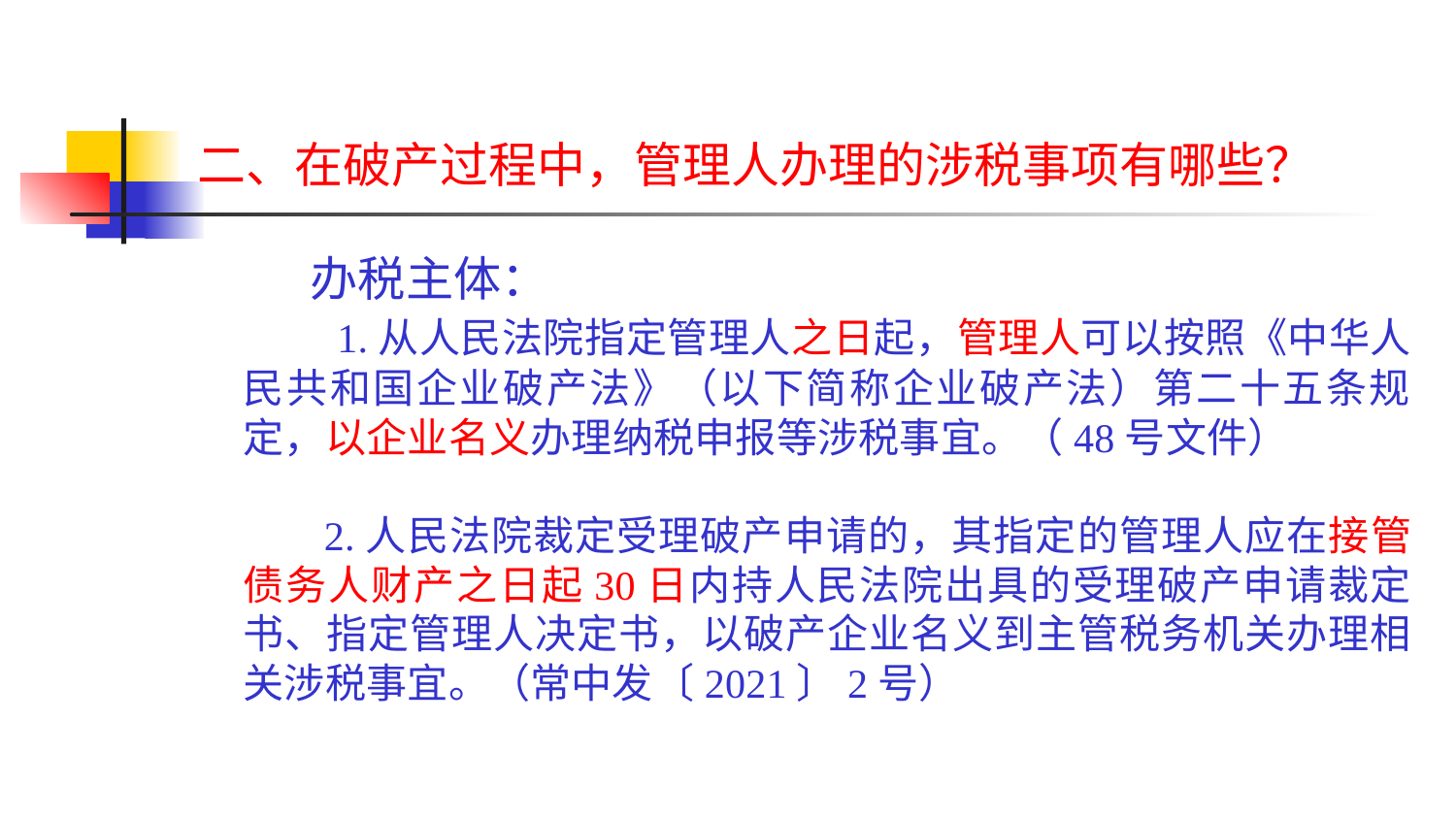

# 二、在破产过程中，管理人办理的涉税事项有哪些？
         办税主体：
           1.从人民法院指定管理人之日起，管理人可以按照《中华人民共和国企业破产法》（以下简称企业破产法）第二十五条规定，以企业名义办理纳税申报等涉税事宜。（48号文件）

           2.人民法院裁定受理破产申请的，其指定的管理人应在接管债务人财产之日起30日内持人民法院出具的受理破产申请裁定书、指定管理人决定书，以破产企业名义到主管税务机关办理相关涉税事宜。（常中发〔2021〕2号）